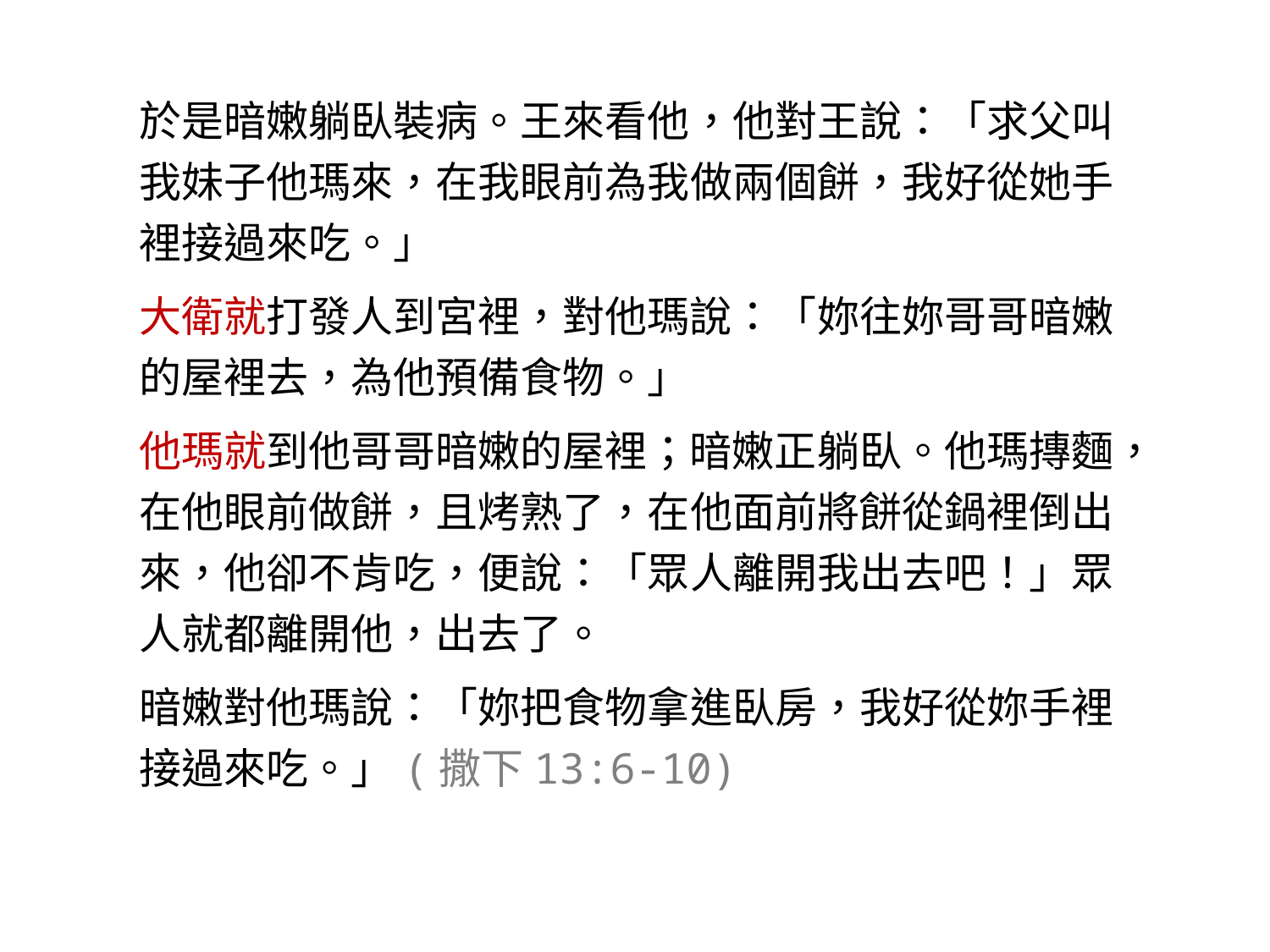

於是暗嫩躺臥裝病。王來看他，他對王說：「求父叫我妹子他瑪來，在我眼前為我做兩個餅，我好從她手裡接過來吃。」
大衛就打發人到宮裡，對他瑪說：「妳往妳哥哥暗嫩的屋裡去，為他預備食物。」
他瑪就到他哥哥暗嫩的屋裡；暗嫩正躺臥。他瑪摶麵，在他眼前做餅，且烤熟了，在他面前將餅從鍋裡倒出來，他卻不肯吃，便說：「眾人離開我出去吧！」眾人就都離開他，出去了。
暗嫩對他瑪說：「妳把食物拿進臥房，我好從妳手裡接過來吃。」(撒下13:6-10)